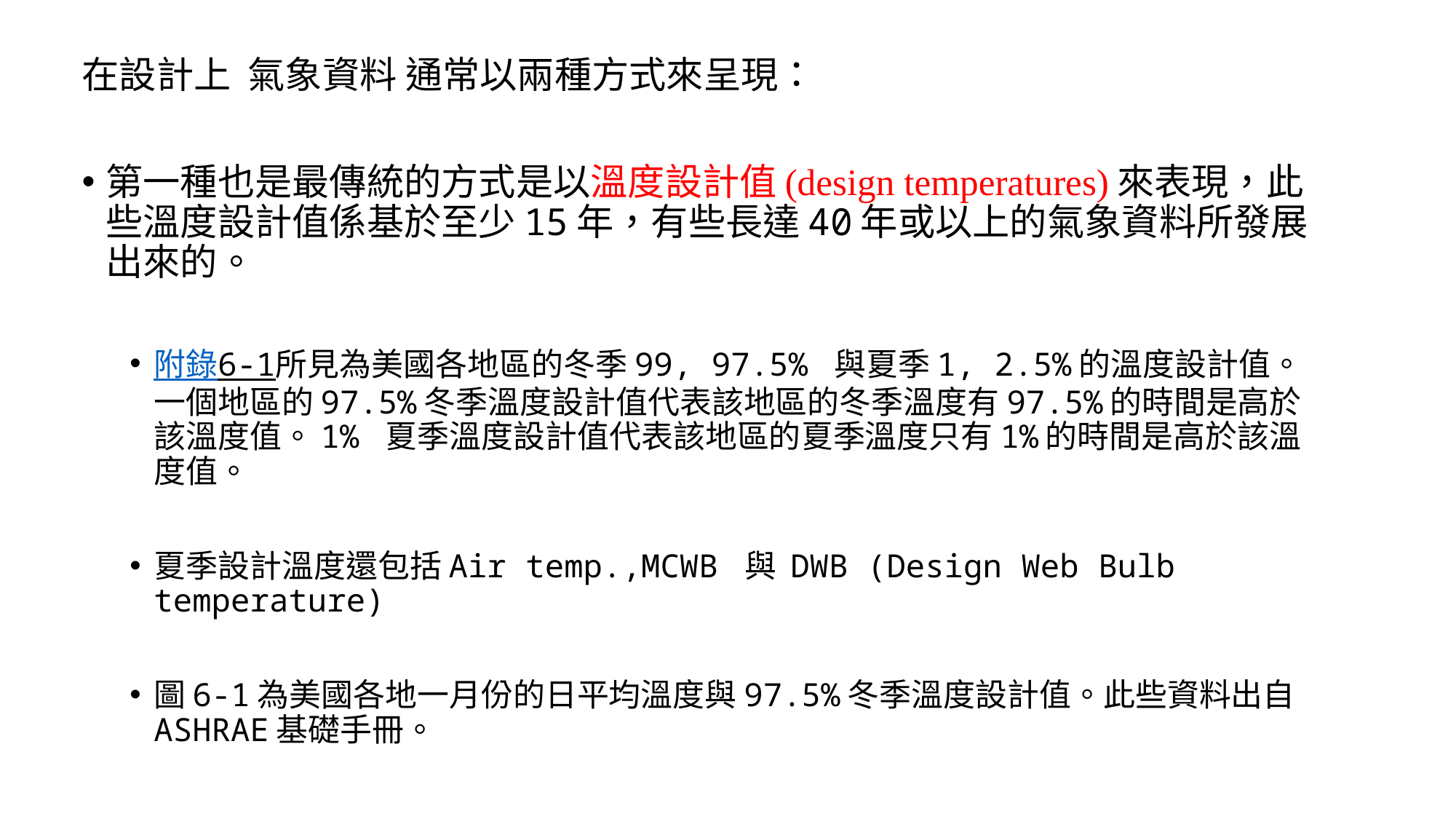

在設計上  氣象資料 通常以兩種方式來呈現：

第一種也是最傳統的方式是以溫度設計值(design temperatures)來表現，此些溫度設計值係基於至少15年，有些長達40年或以上的氣象資料所發展出來的。

附錄6-1所見為美國各地區的冬季99, 97.5% 與夏季1, 2.5%的溫度設計值。一個地區的97.5%冬季溫度設計值代表該地區的冬季溫度有97.5%的時間是高於該溫度值。1% 夏季溫度設計值代表該地區的夏季溫度只有1%的時間是高於該溫度值。

夏季設計溫度還包括Air temp.,MCWB 與 DWB (Design Web Bulb temperature)

圖6-1為美國各地一月份的日平均溫度與97.5%冬季溫度設計值。此些資料出自ASHRAE基礎手冊。